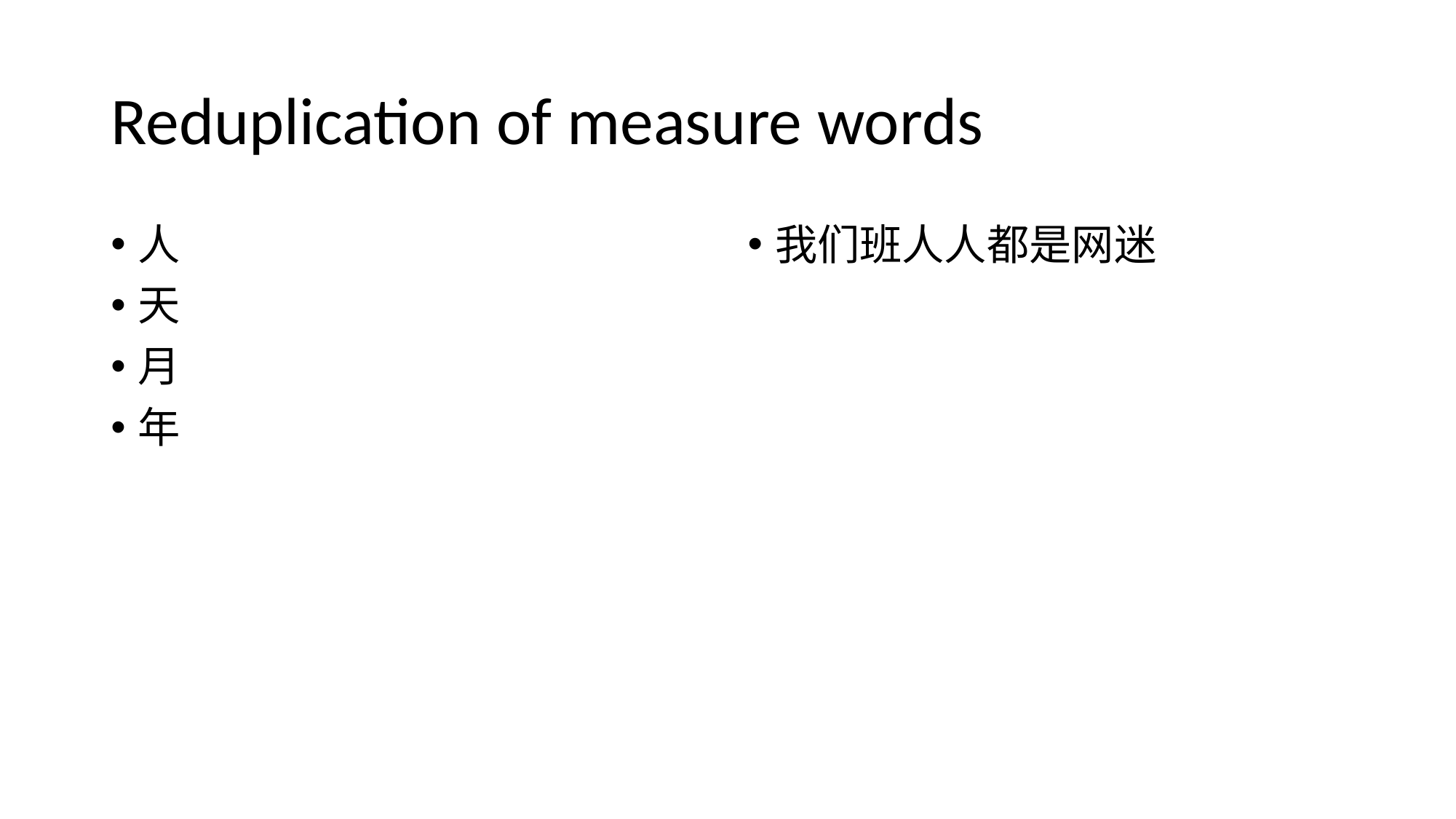

# Reduplication of measure words
人
天
月
年

我们班人人都是网迷